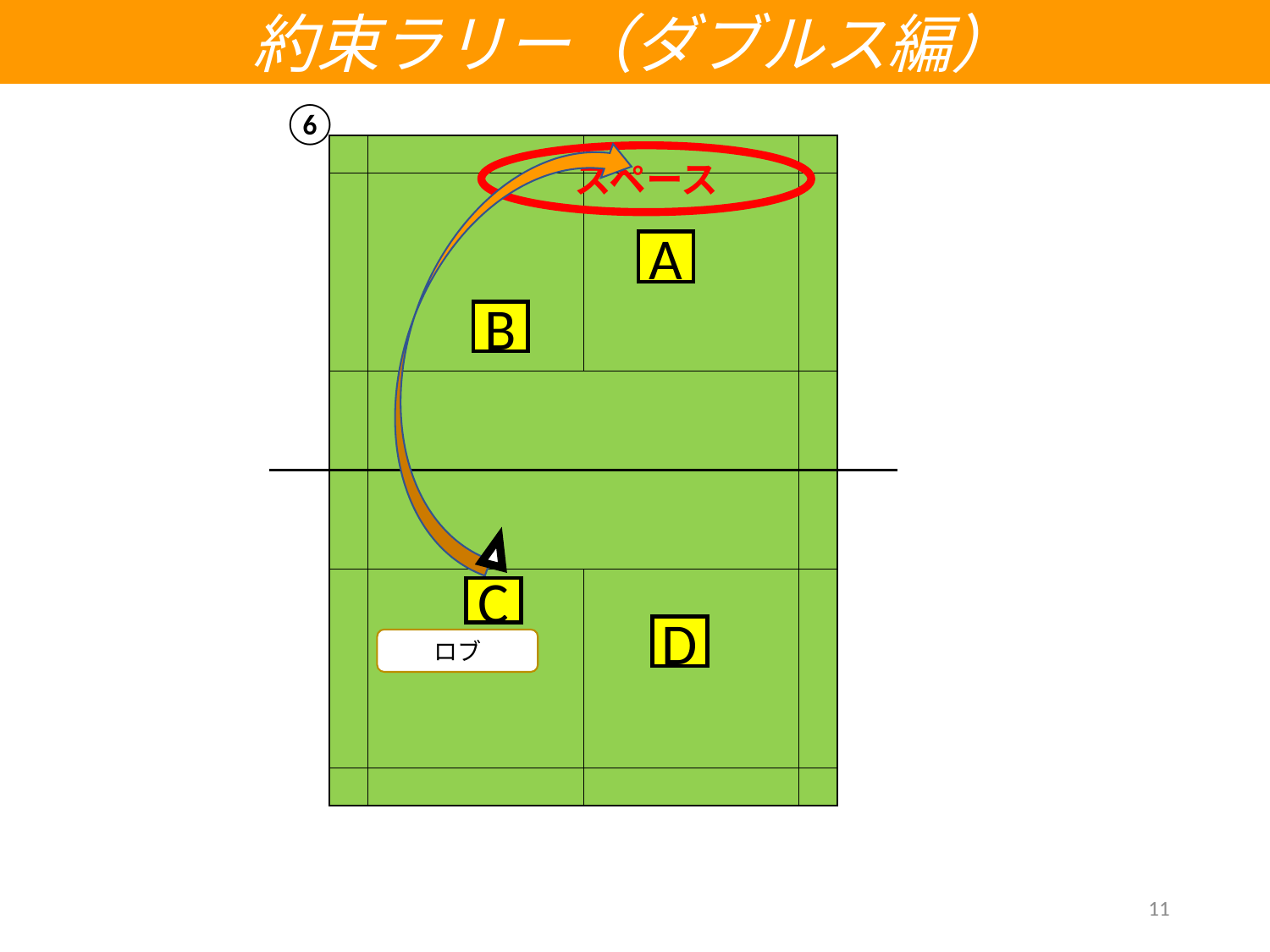

約束ラリー（ダブルス編）
⑥
ロブ

|  |  |  |  |  |  |
| --- | --- | --- | --- | --- | --- |
|  |  |  |  |  |  |
|  |  |  |  |  |  |
|  |  |  |  |  |  |
|  |  |  |  |  |  |
|  |  |  |  |  |  |
スペース
A
B

C
D
11